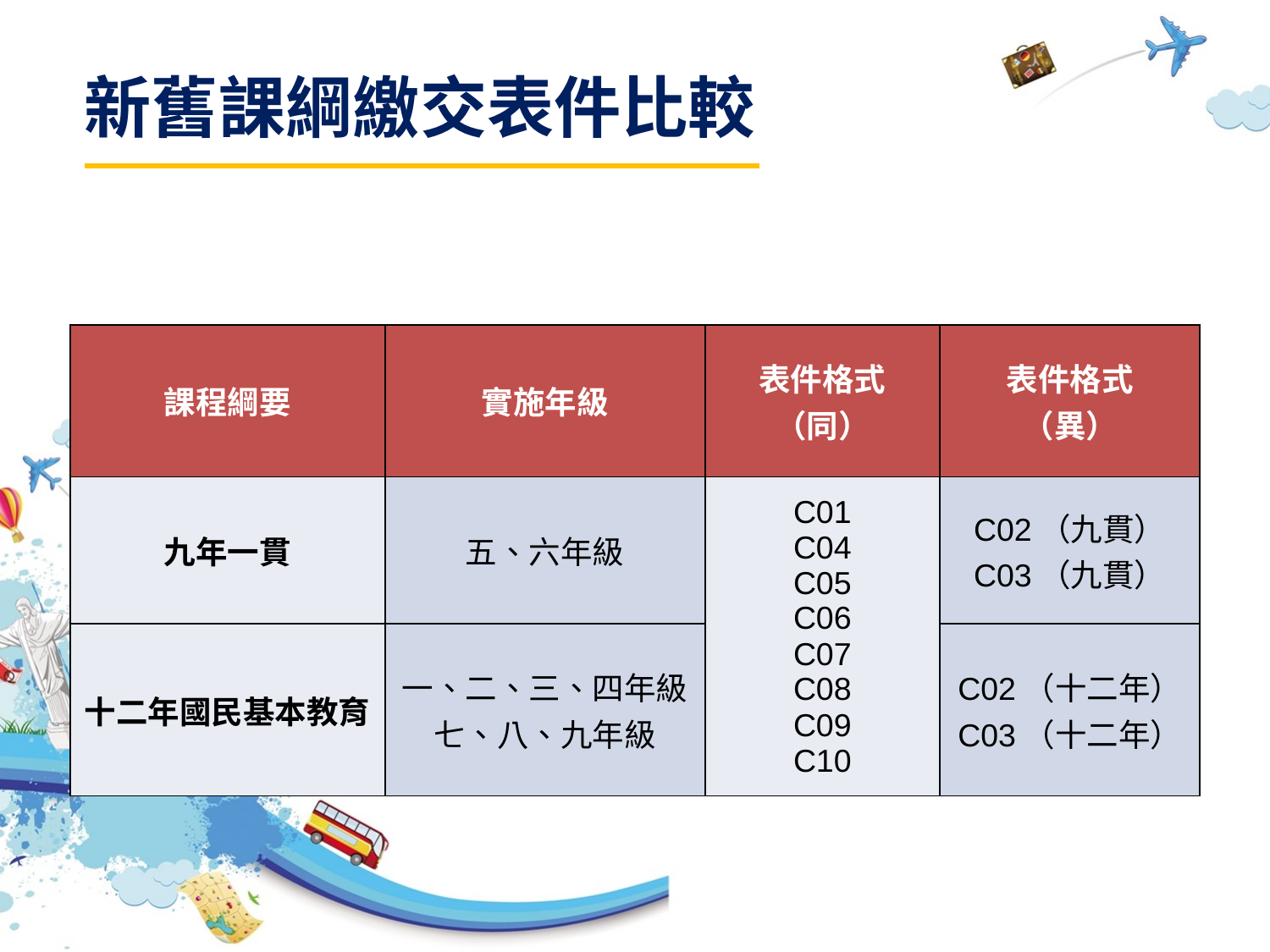

# 新舊課綱繳交表件比較
| 課程綱要 | 實施年級 | 表件格式 （同） | 表件格式 （異） |
| --- | --- | --- | --- |
| 九年一貫 | 五、六年級 | C01 C04 C05 C06 C07 C08 C09 C10 | C02（九貫） C03（九貫） |
| 十二年國民基本教育 | 一、二、三、四年級 七、八、九年級 |  | C02（十二年） C03（十二年） |